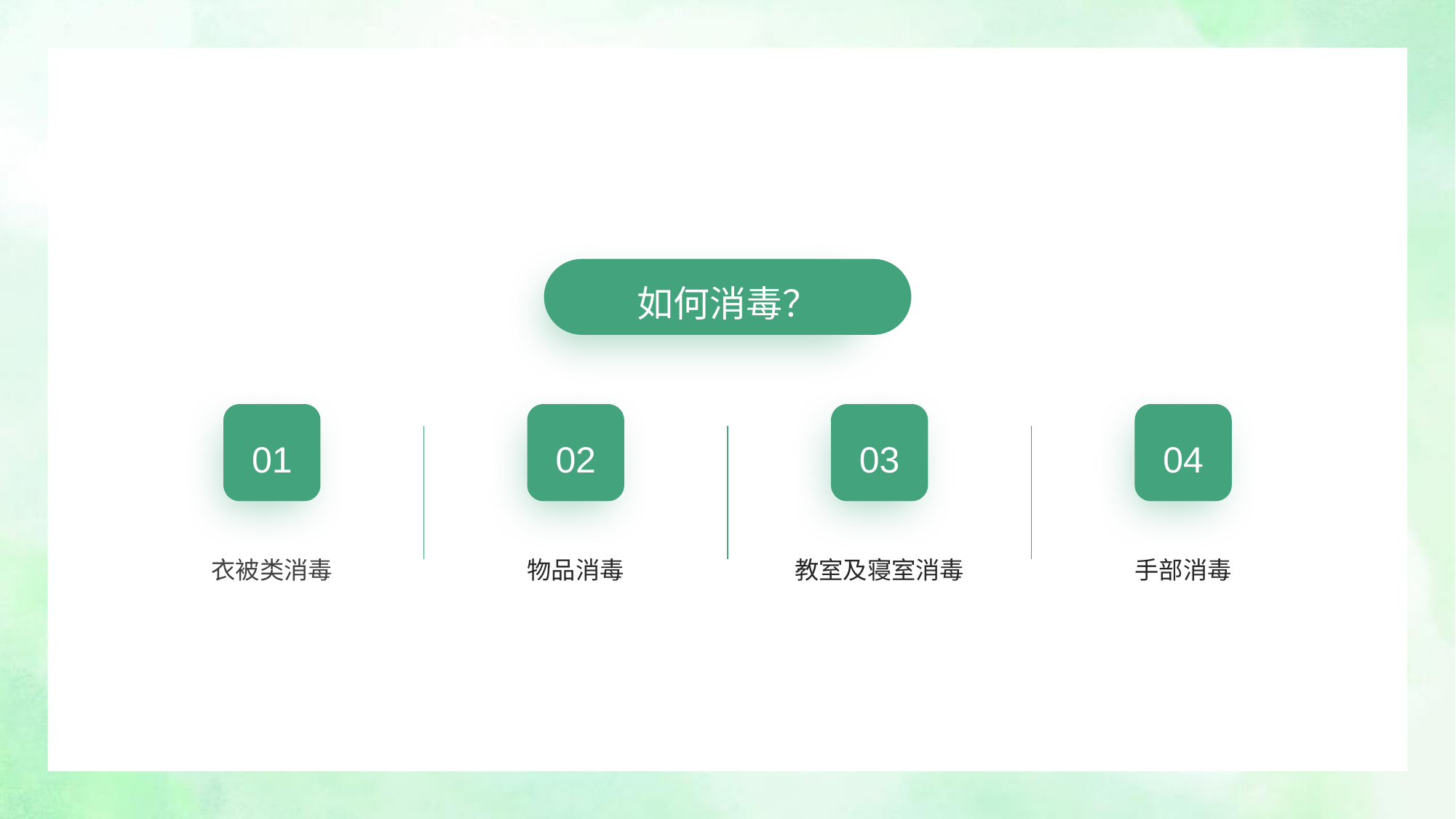

如何消毒？
01
衣被类消毒
02
物品消毒
03
教室及寝室消毒
04
手部消毒